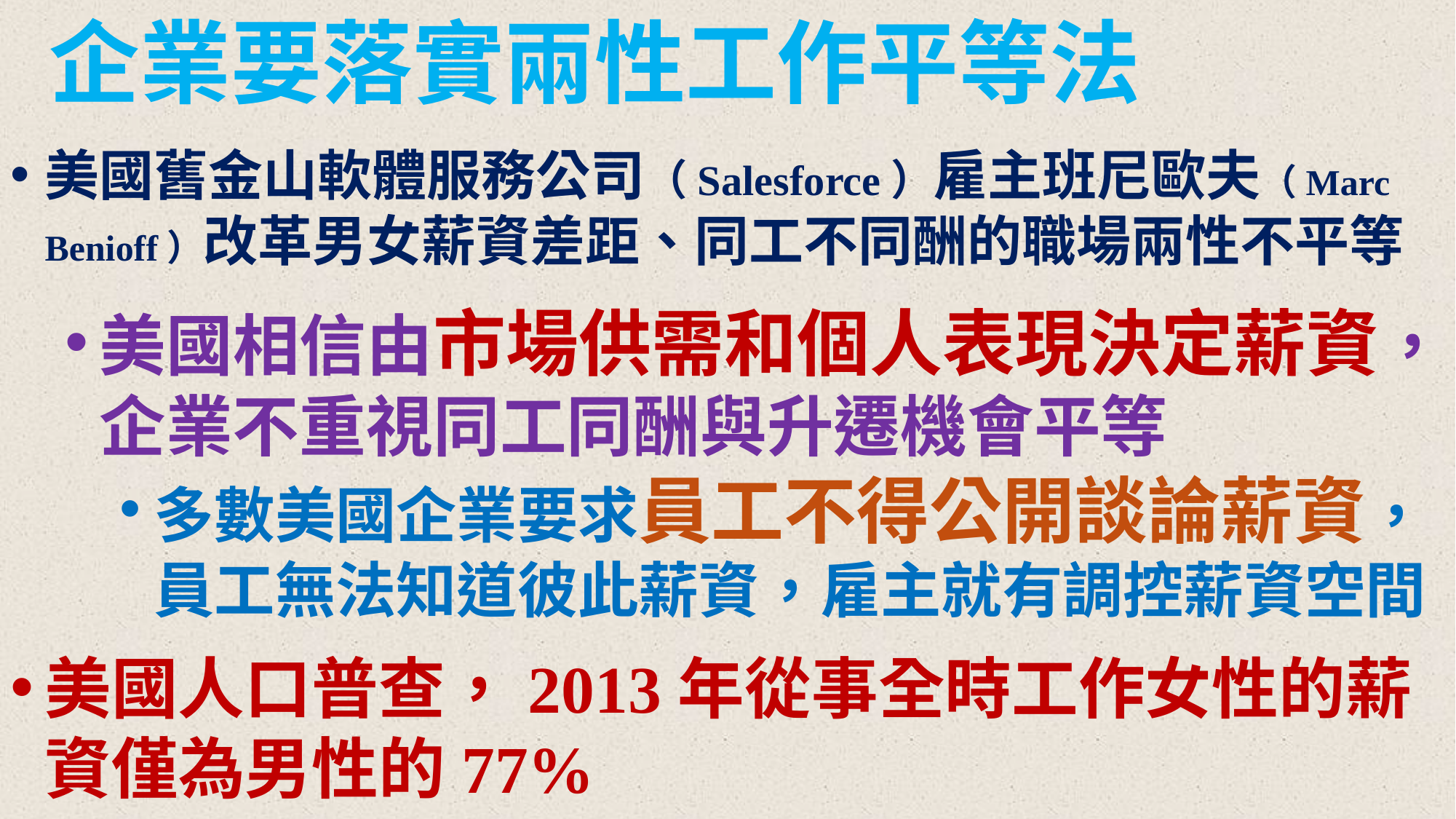

企業要落實兩性工作平等法
美國舊金山軟體服務公司（Salesforce）雇主班尼歐夫（Marc Benioff）改革男女薪資差距、同工不同酬的職場兩性不平等

美國相信由市場供需和個人表現決定薪資，企業不重視同工同酬與升遷機會平等
多數美國企業要求員工不得公開談論薪資，員工無法知道彼此薪資，雇主就有調控薪資空間

美國人口普查，2013年從事全時工作女性的薪資僅為男性的77%